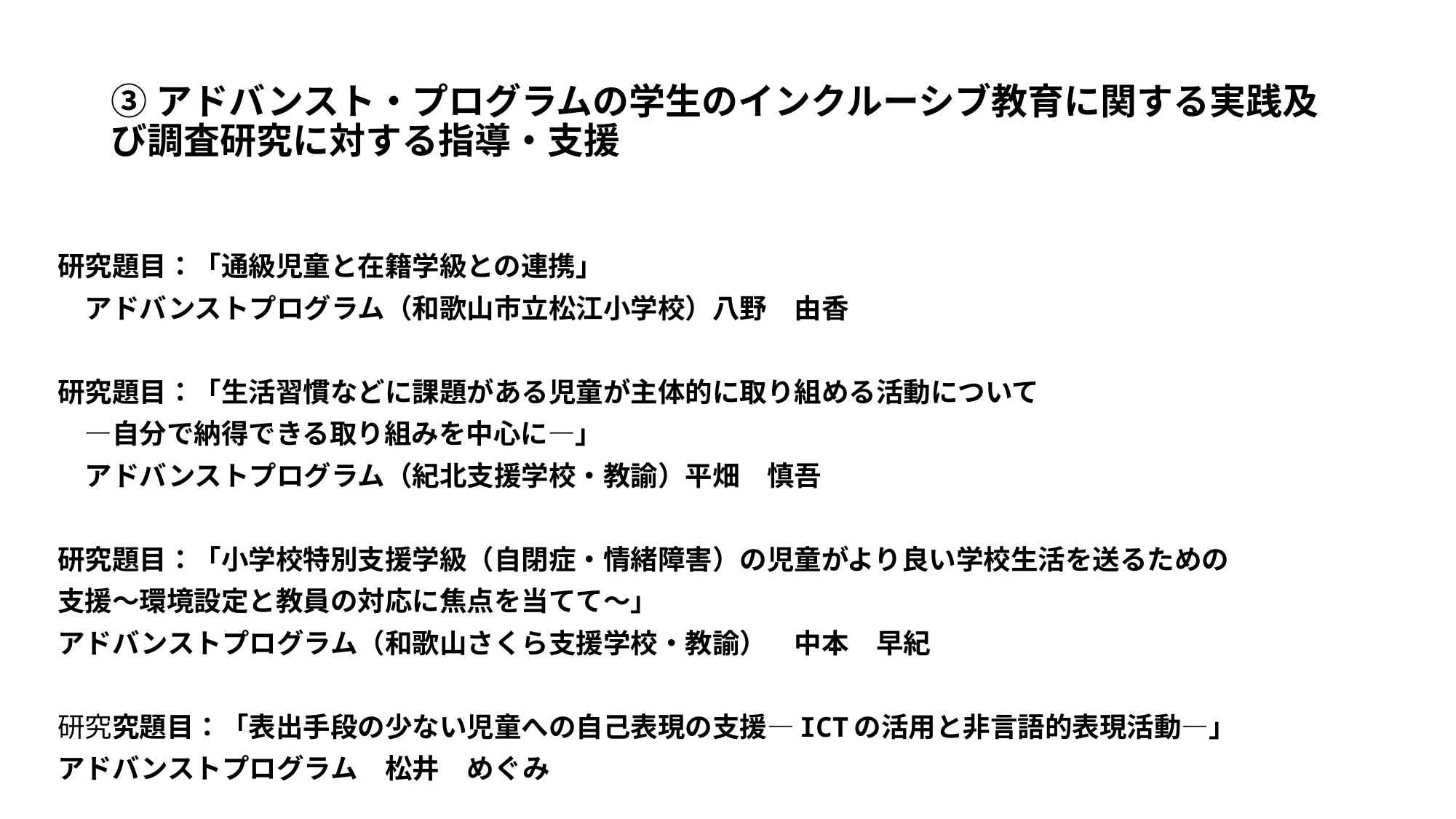

# ③アドバンスト・プログラムの学生のインクルーシブ教育に関する実践及び調査研究に対する指導・支援
研究題目：「通級児童と在籍学級との連携」
　アドバンストプログラム（和歌山市立松江小学校）八野　由香

研究題目：「生活習慣などに課題がある児童が主体的に取り組める活動について
　―自分で納得できる取り組みを中心に―」
　アドバンストプログラム（紀北支援学校・教諭）平畑　慎吾

研究題目：「小学校特別支援学級（自閉症・情緒障害）の児童がより良い学校生活を送るための
支援～環境設定と教員の対応に焦点を当てて～」
アドバンストプログラム（和歌山さくら支援学校・教諭）　中本　早紀

研究究題目：「表出手段の少ない児童への自己表現の支援―ICTの活用と非言語的表現活動―」
アドバンストプログラム　松井　めぐみ